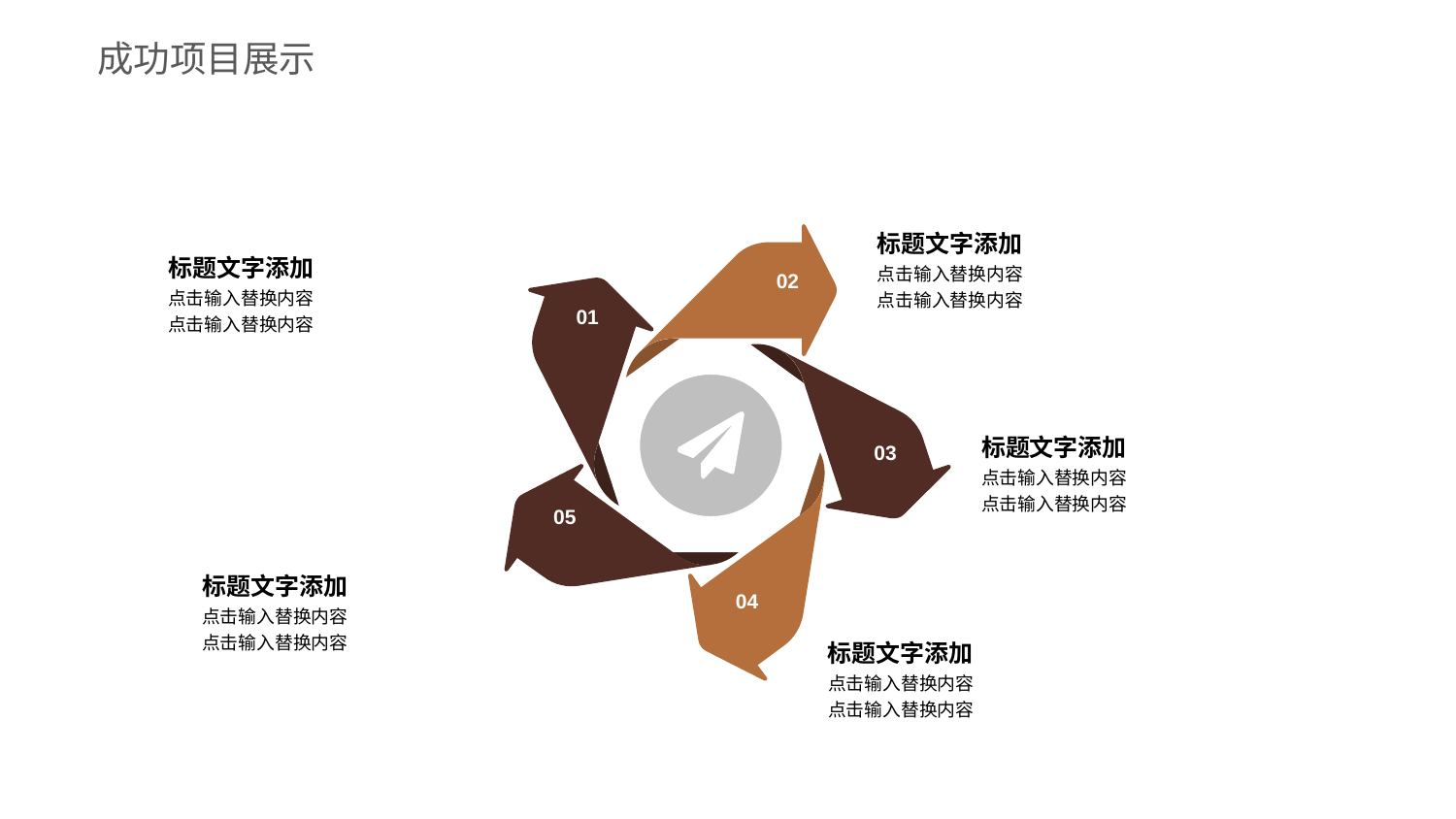

成功项目展示
标题文字添加
点击输入替换内容
点击输入替换内容

02

01

03

05

04
标题文字添加
点击输入替换内容
点击输入替换内容
标题文字添加
点击输入替换内容
点击输入替换内容
标题文字添加
点击输入替换内容
点击输入替换内容
标题文字添加
点击输入替换内容
点击输入替换内容